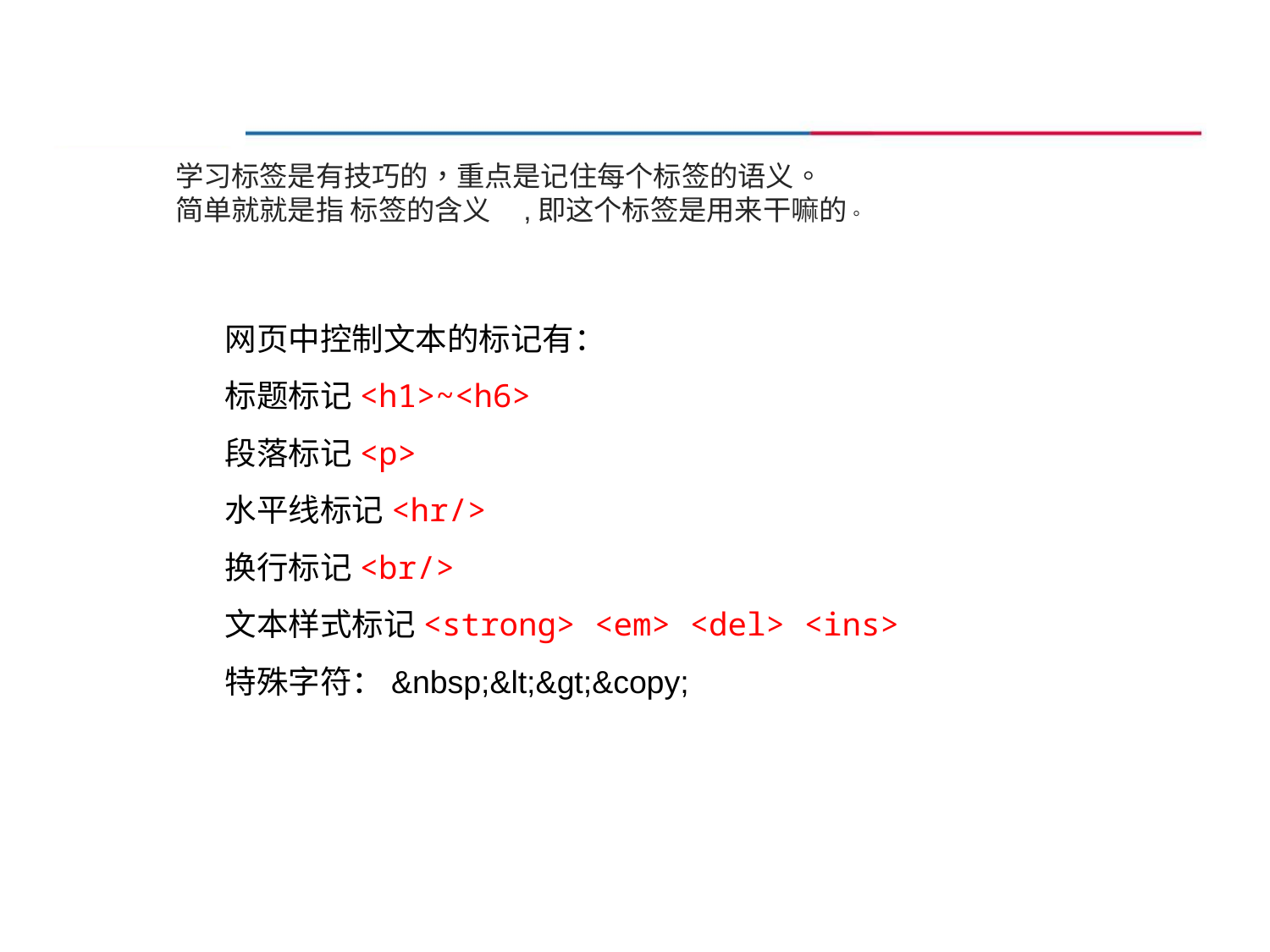

学习标签是有技巧的，重点是记住每个标签的语义。
简单就就是指 标签的含义    ,即这个标签是用来干嘛的。
网页中控制文本的标记有：
标题标记<h1>~<h6>
段落标记<p>
水平线标记<hr/>
换行标记<br/>
文本样式标记<strong> <em> <del> <ins>
特殊字符：&nbsp;&lt;&gt;&copy;